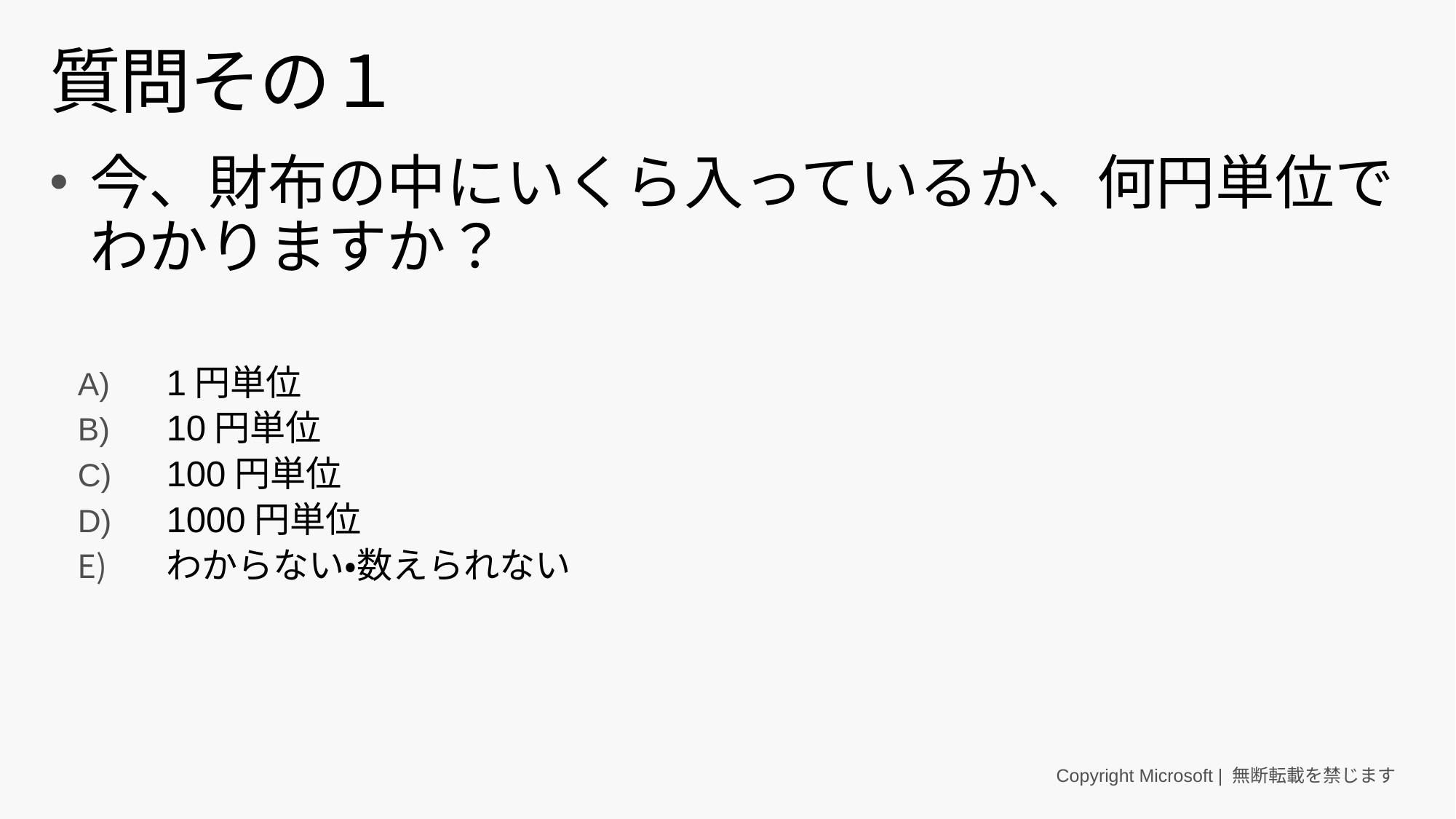

# 質問その１
今、財布の中にいくら入っているか、何円単位でわかりますか？

1円単位
10円単位
100円単位
1000円単位
わからない・数えられない